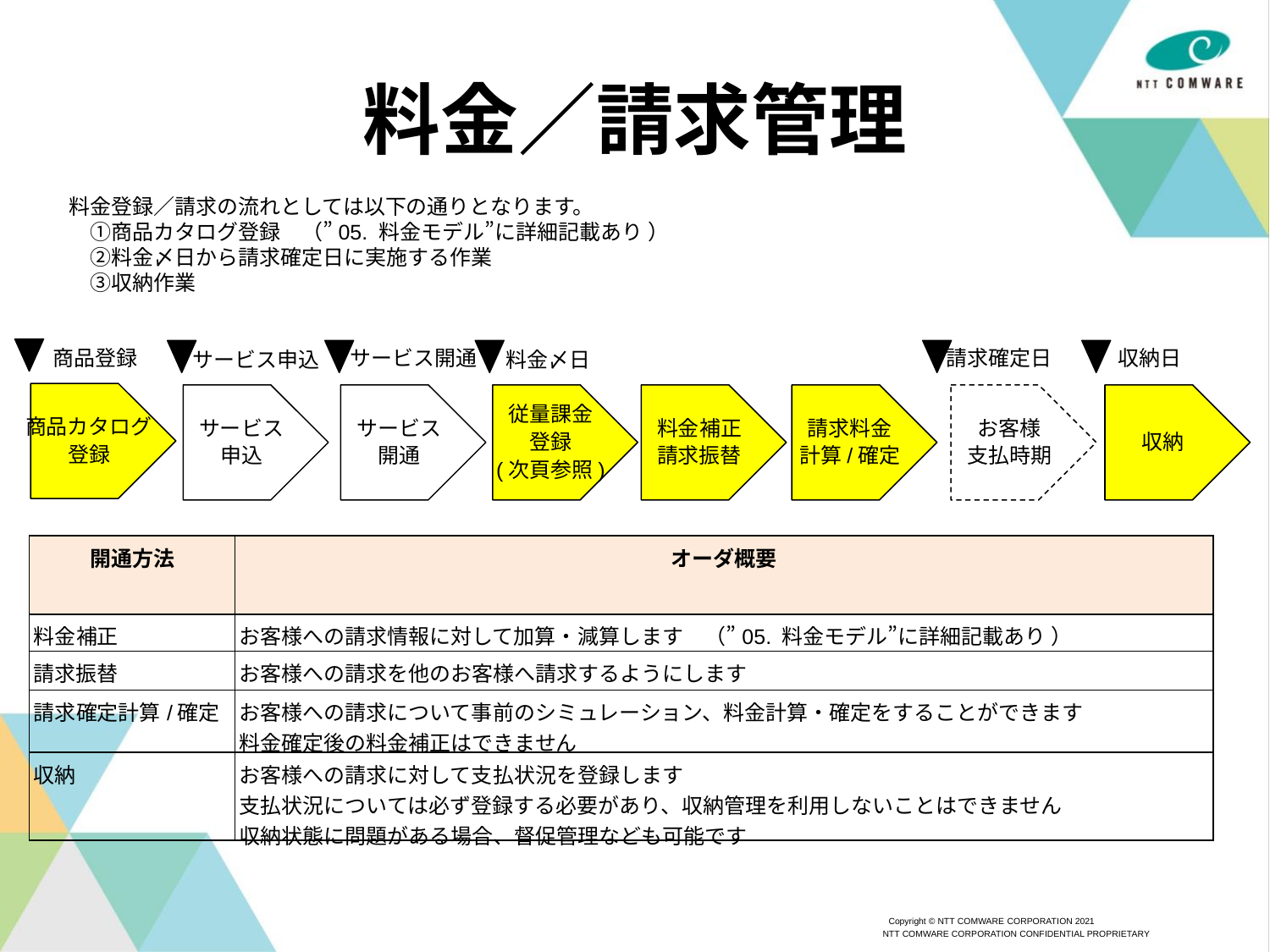

# 料金／請求管理
　料金登録／請求の流れとしては以下の通りとなります。
　　①商品カタログ登録　（”05. 料金モデル”に詳細記載あり ）
　　②料金〆日から請求確定日に実施する作業
　　③収納作業
サービス開通
請求確定日
収納日
商品登録
サービス申込
料金〆日

商品カタログ
登録
サービス
申込
サービス
開通
従量課金
登録
(次頁参照)
料金補正
請求振替
請求料金
計算/確定
お客様
支払時期
収納
| 開通方法 | オーダ概要 |
| --- | --- |
| 料金補正 | お客様への請求情報に対して加算・減算します　（”05. 料金モデル”に詳細記載あり ） |
| 請求振替 | お客様への請求を他のお客様へ請求するようにします |
| 請求確定計算/確定 | お客様への請求について事前のシミュレーション、料金計算・確定をすることができます 料金確定後の料金補正はできません |
| 収納 | お客様への請求に対して支払状況を登録します 支払状況については必ず登録する必要があり、収納管理を利用しないことはできません 収納状態に問題がある場合、督促管理なども可能です |